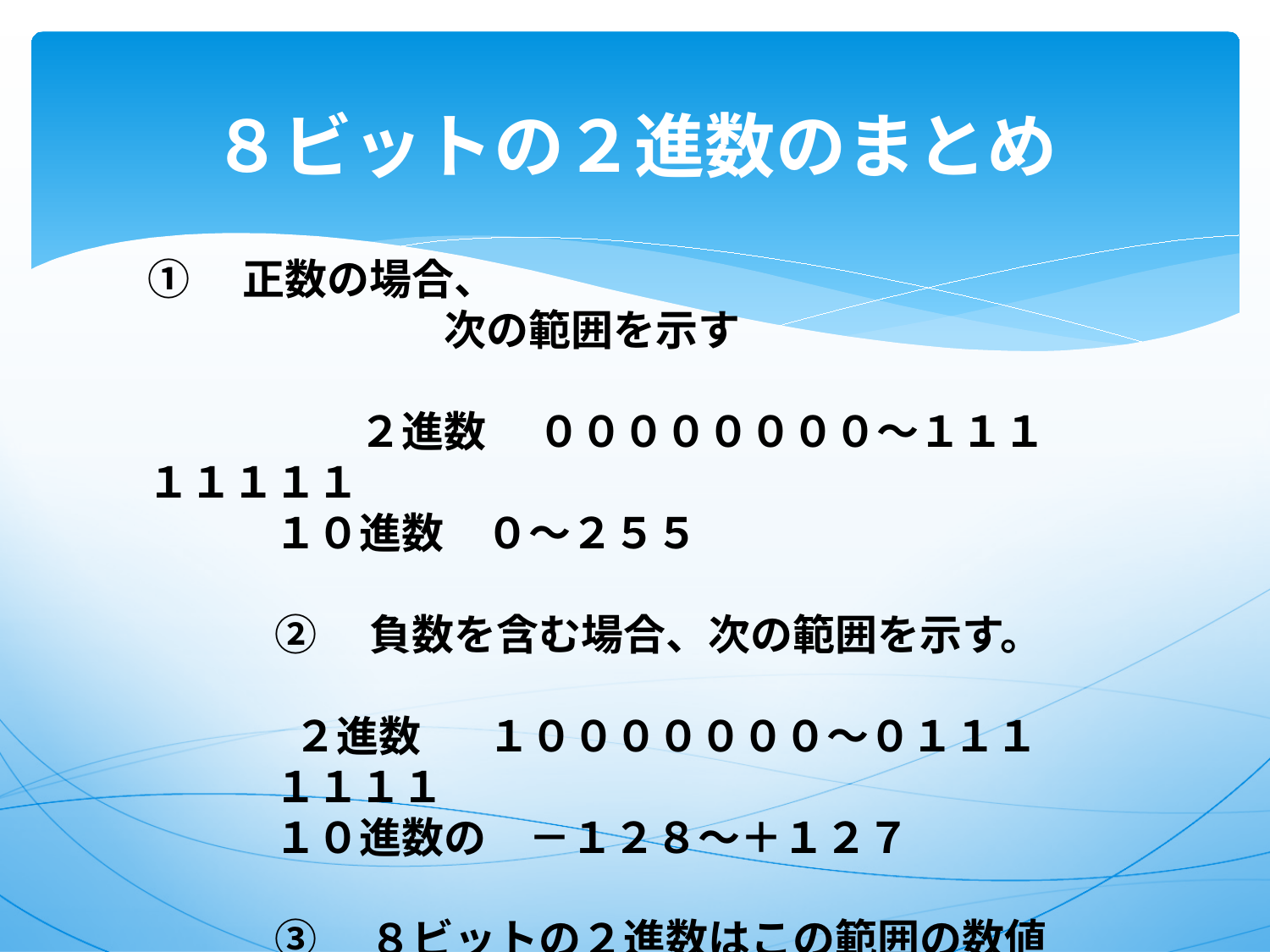

# ８ビットの２進数のまとめ
①　正数の場合、
　　　　　　　次の範囲を示す

　　　　　２進数　 ００００００００～１１１１１１１１
１０進数　０～２５５

②　負数を含む場合、次の範囲を示す。

 ２進数       １０００００００～０１１１１１１１
１０進数の　－１２８～＋１２７

③　８ビットの２進数はこの範囲の数値しか
　　　　　　　　　　　　　　　表現することができない。